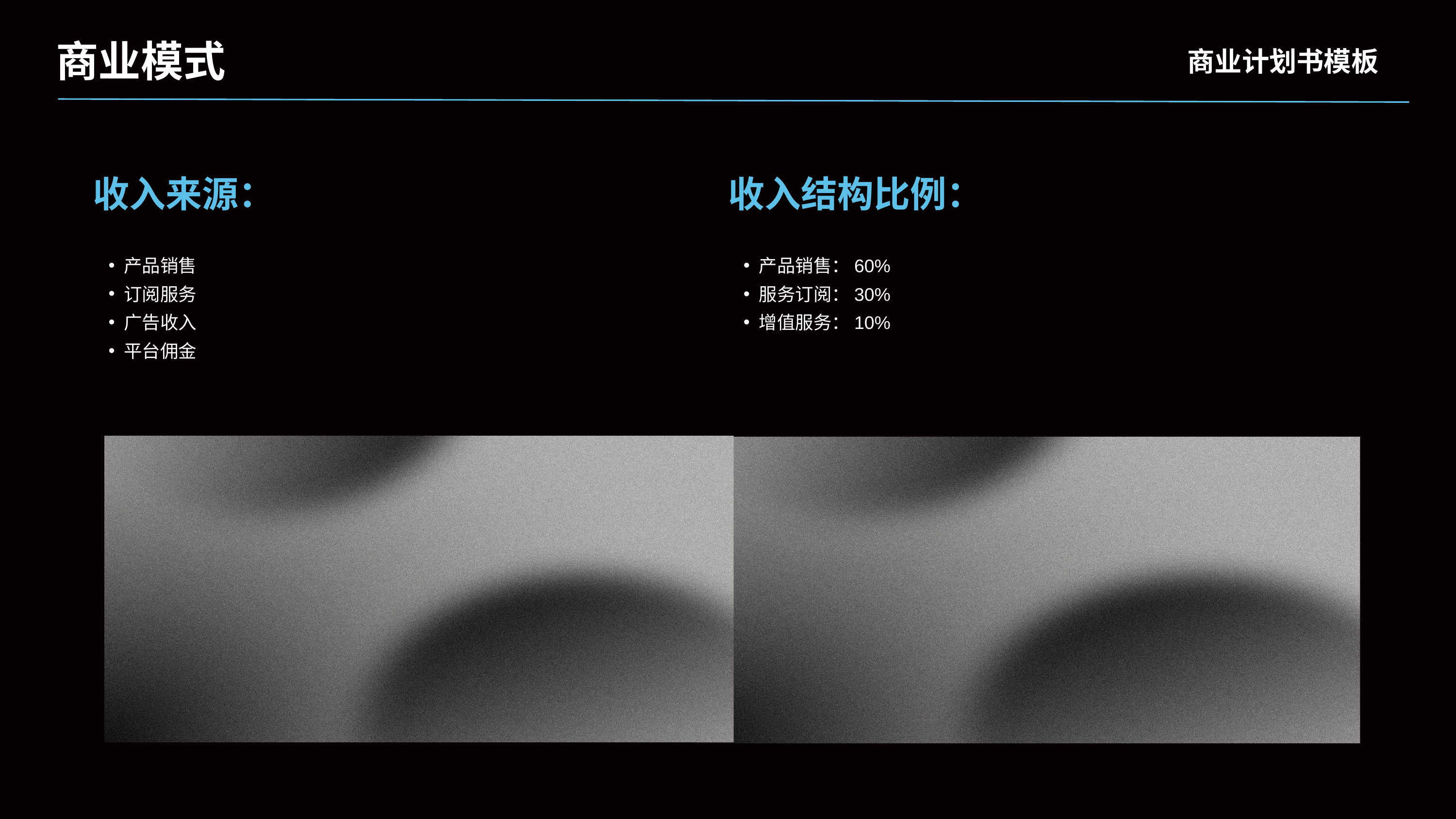

商业模式
商业计划书模板

收入来源：
收入结构比例：
产品销售
订阅服务
广告收入
平台佣金
产品销售：60%
服务订阅：30%
增值服务：10%